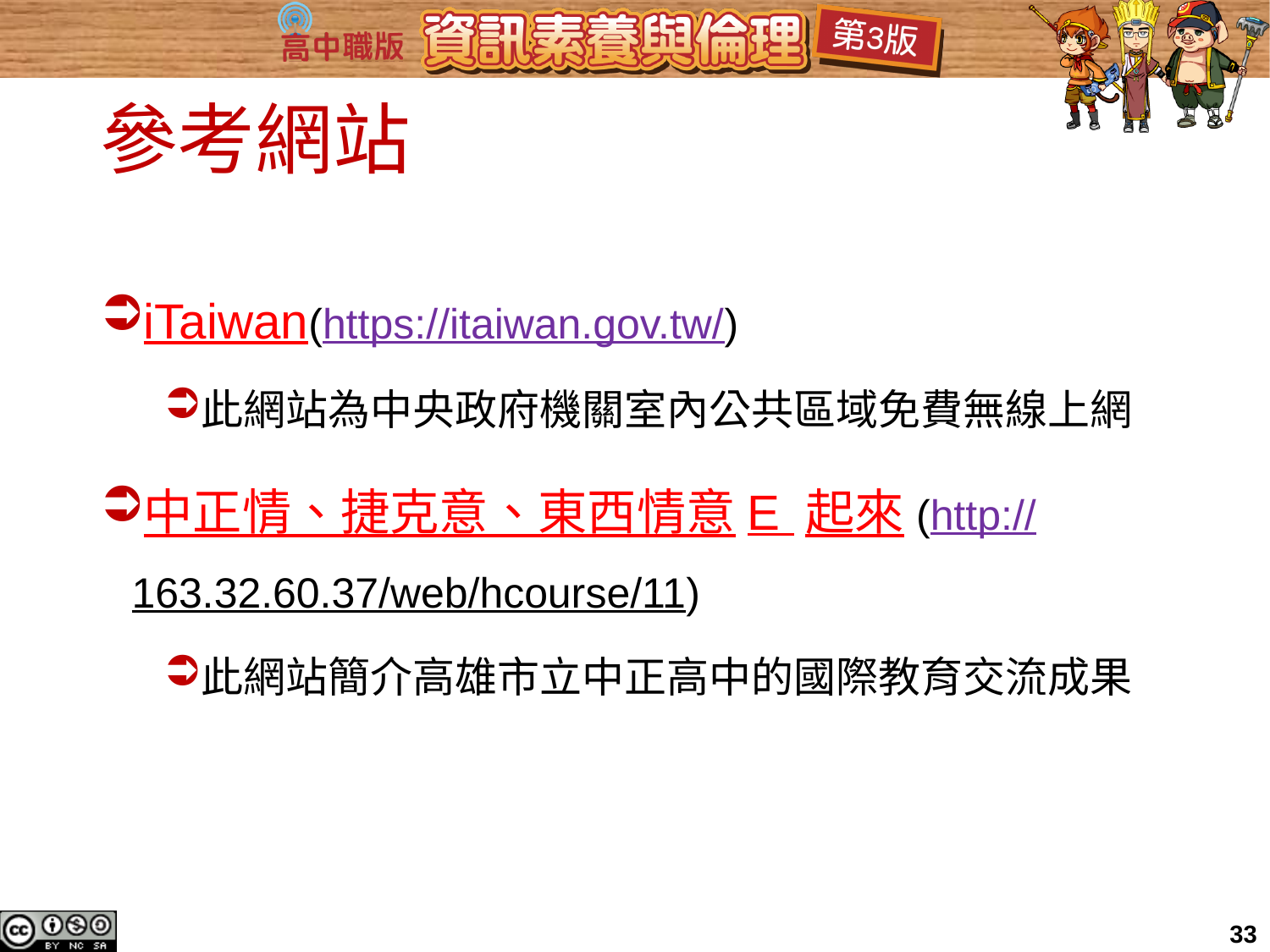

# 參考網站
iTaiwan(https://itaiwan.gov.tw/)
此網站為中央政府機關室內公共區域免費無線上網
中正情、捷克意、東西情意E 起來(http://163.32.60.37/web/hcourse/11)
此網站簡介高雄市立中正高中的國際教育交流成果
33